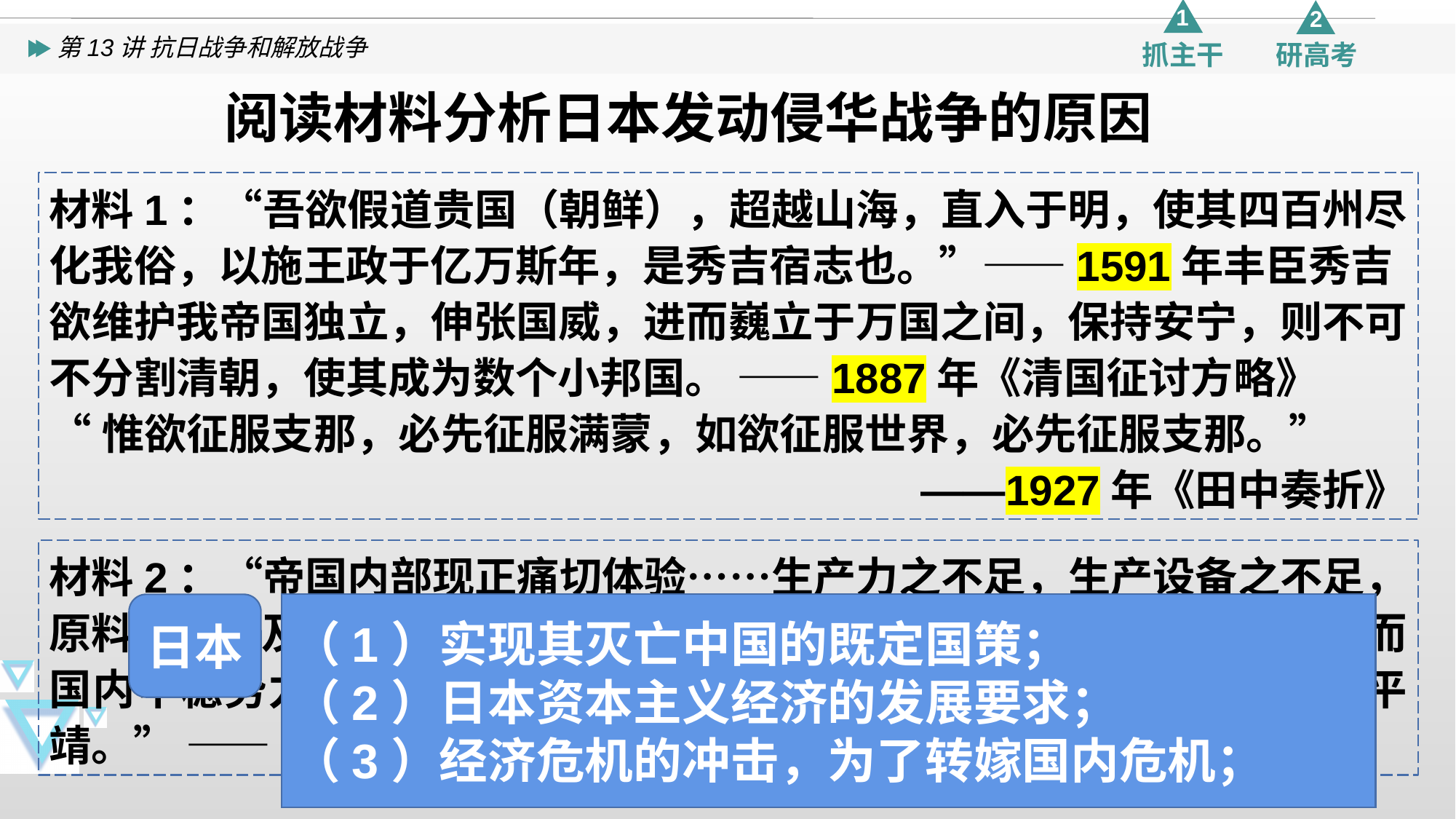

阅读材料分析日本发动侵华战争的原因
材料1：“吾欲假道贵国（朝鲜），超越山海，直入于明，使其四百州尽化我俗，以施王政于亿万斯年，是秀吉宿志也。”——1591年丰臣秀吉
欲维护我帝国独立，伸张国威，进而巍立于万国之间，保持安宁，则不可不分割清朝，使其成为数个小邦国。 ——1887年《清国征讨方略》
“惟欲征服支那，必先征服满蒙，如欲征服世界，必先征服支那。”
——1927年《田中奏折》
材料2：“帝国内部现正痛切体验……生产力之不足，生产设备之不足，原料之不足及蓄积资本之不足。凡此均需开始新的战争，俾有所补充；而国内不稳势力之高涨，罢工之狂澜，亦需发动内外举国之战争，以期平靖。” ——20世纪30年代日本的一秘密文件
日本
（1）实现其灭亡中国的既定国策；
（2）日本资本主义经济的发展要求；
（3）经济危机的冲击，为了转嫁国内危机；